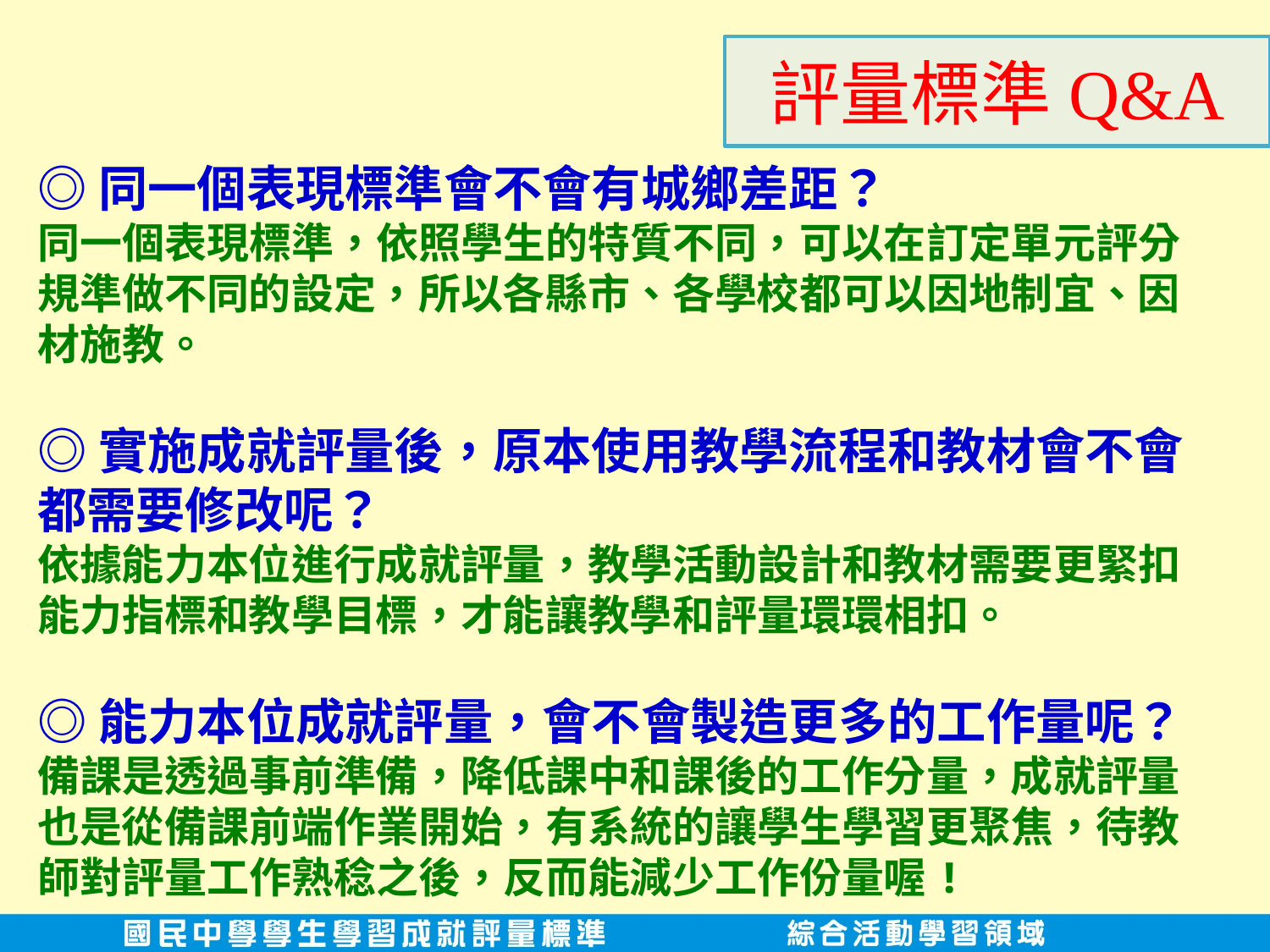

評量標準Q&A
◎同一個表現標準會不會有城鄉差距？
同一個表現標準，依照學生的特質不同，可以在訂定單元評分規準做不同的設定，所以各縣市、各學校都可以因地制宜、因材施教。

◎實施成就評量後，原本使用教學流程和教材會不會都需要修改呢？
依據能力本位進行成就評量，教學活動設計和教材需要更緊扣能力指標和教學目標，才能讓教學和評量環環相扣。

◎能力本位成就評量，會不會製造更多的工作量呢？
備課是透過事前準備，降低課中和課後的工作分量，成就評量也是從備課前端作業開始，有系統的讓學生學習更聚焦，待教師對評量工作熟稔之後，反而能減少工作份量喔!